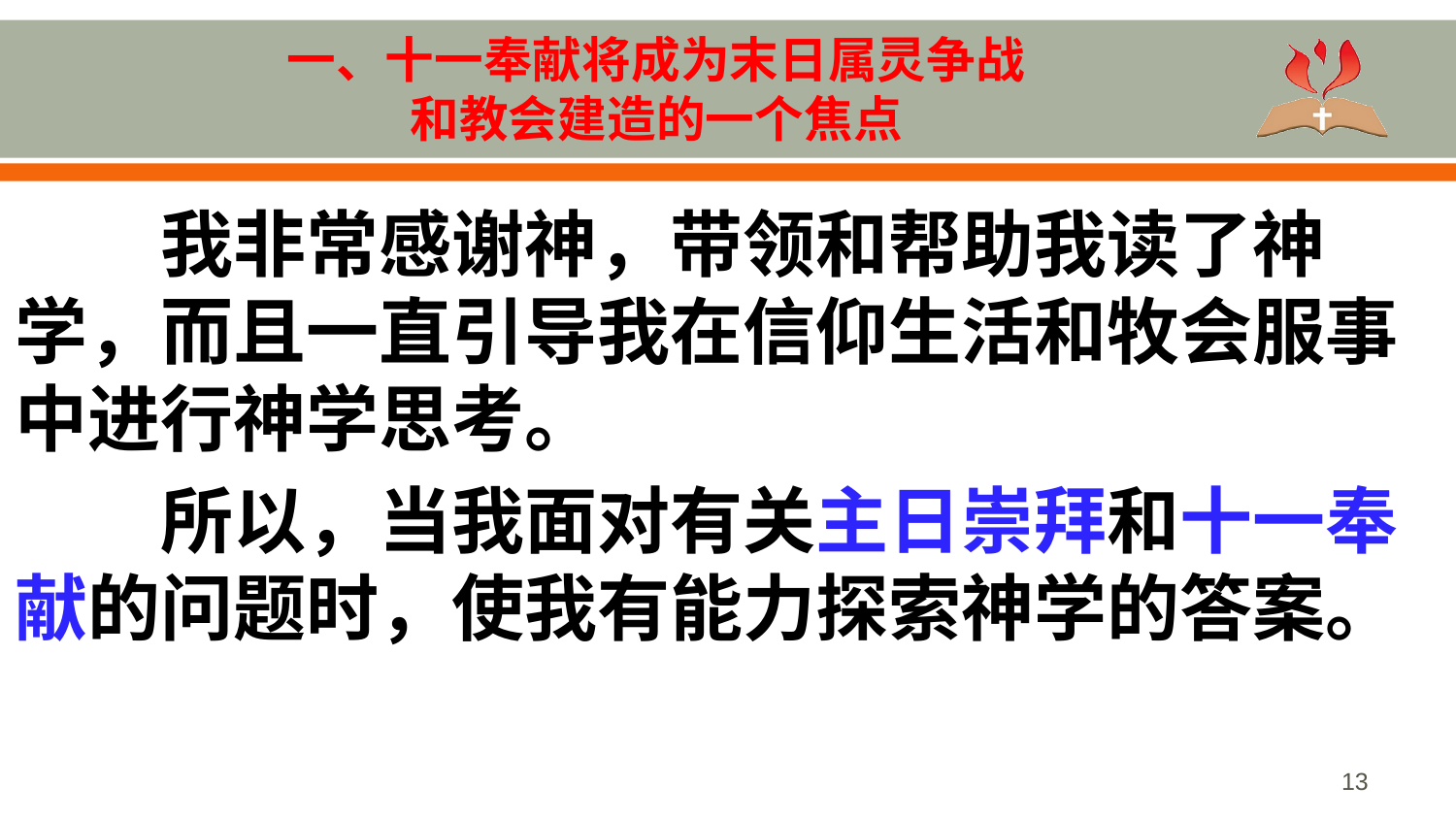

# 一、十一奉献将成为末日属灵争战 和教会建造的一个焦点
	我非常感谢神，带领和帮助我读了神学，而且一直引导我在信仰生活和牧会服事中进行神学思考。
	所以，当我面对有关主日崇拜和十一奉献的问题时，使我有能力探索神学的答案。

13